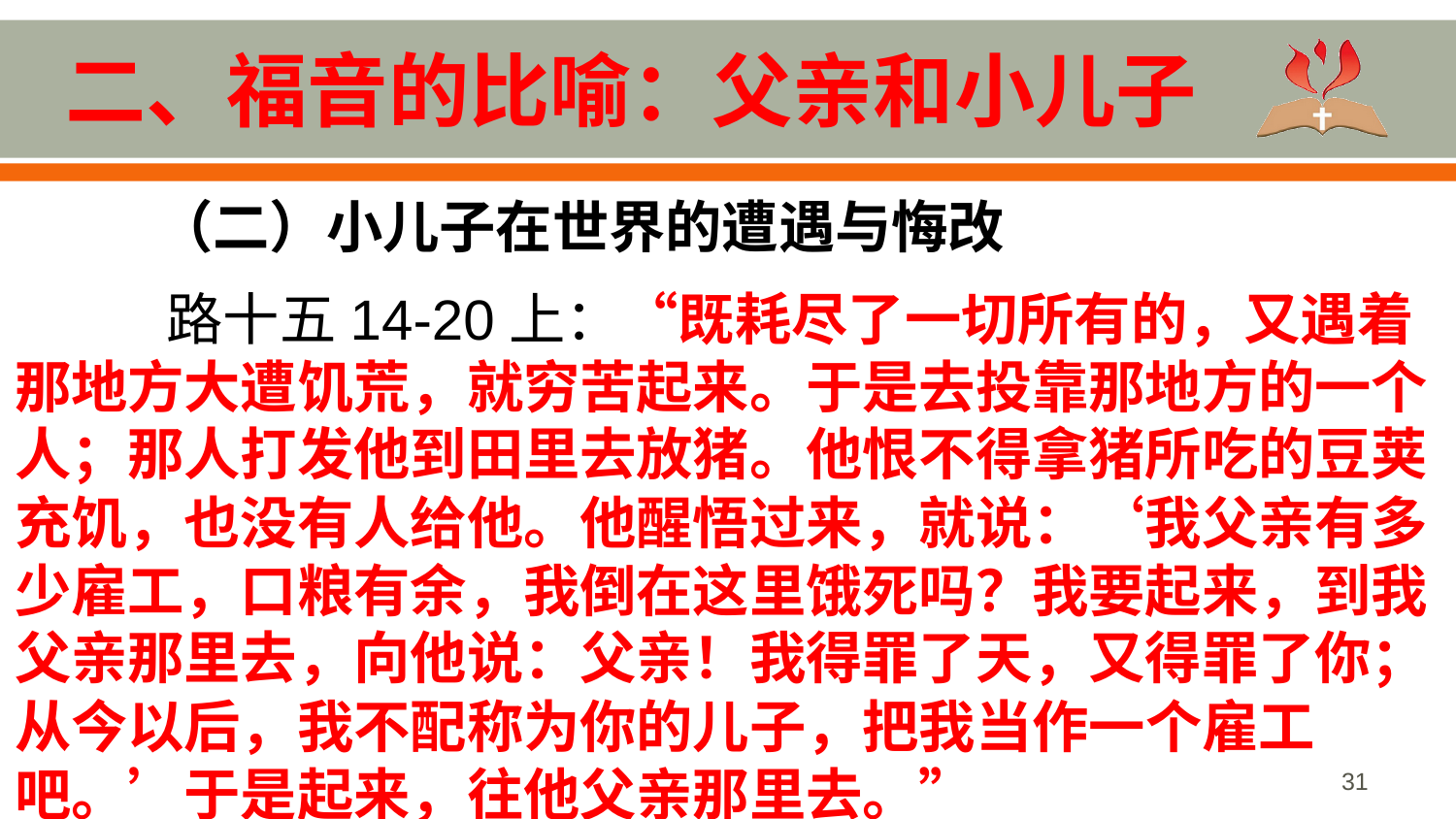

# 二、福音的比喻：父亲和小儿子
          （二）小儿子在世界的遭遇与悔改
           路十五14-20上：“既耗尽了一切所有的，又遇着那地方大遭饥荒，就穷苦起来。于是去投靠那地方的一个人；那人打发他到田里去放猪。他恨不得拿猪所吃的豆荚充饥，也没有人给他。他醒悟过来，就说：‘我父亲有多少雇工，口粮有余，我倒在这里饿死吗？我要起来，到我父亲那里去，向他说：父亲！我得罪了天，又得罪了你；从今以后，我不配称为你的儿子，把我当作一个雇工吧。’于是起来，往他父亲那里去。”

31